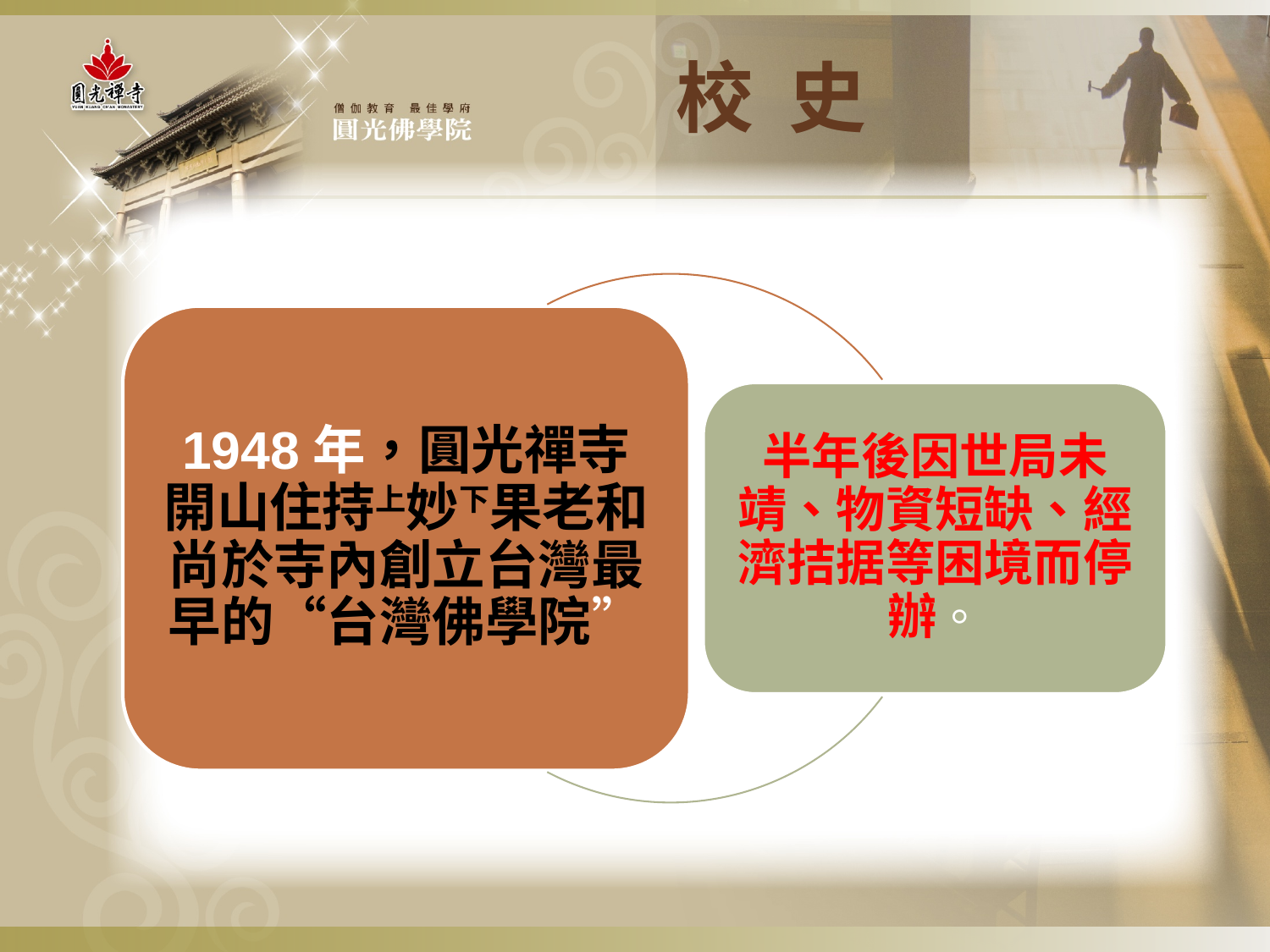

# 校  史
1948年，圓光禪寺開山住持上妙下果老和尚於寺內創立台灣最早的“台灣佛學院”
半年後因世局未靖、物資短缺、經濟拮据等困境而停辦。